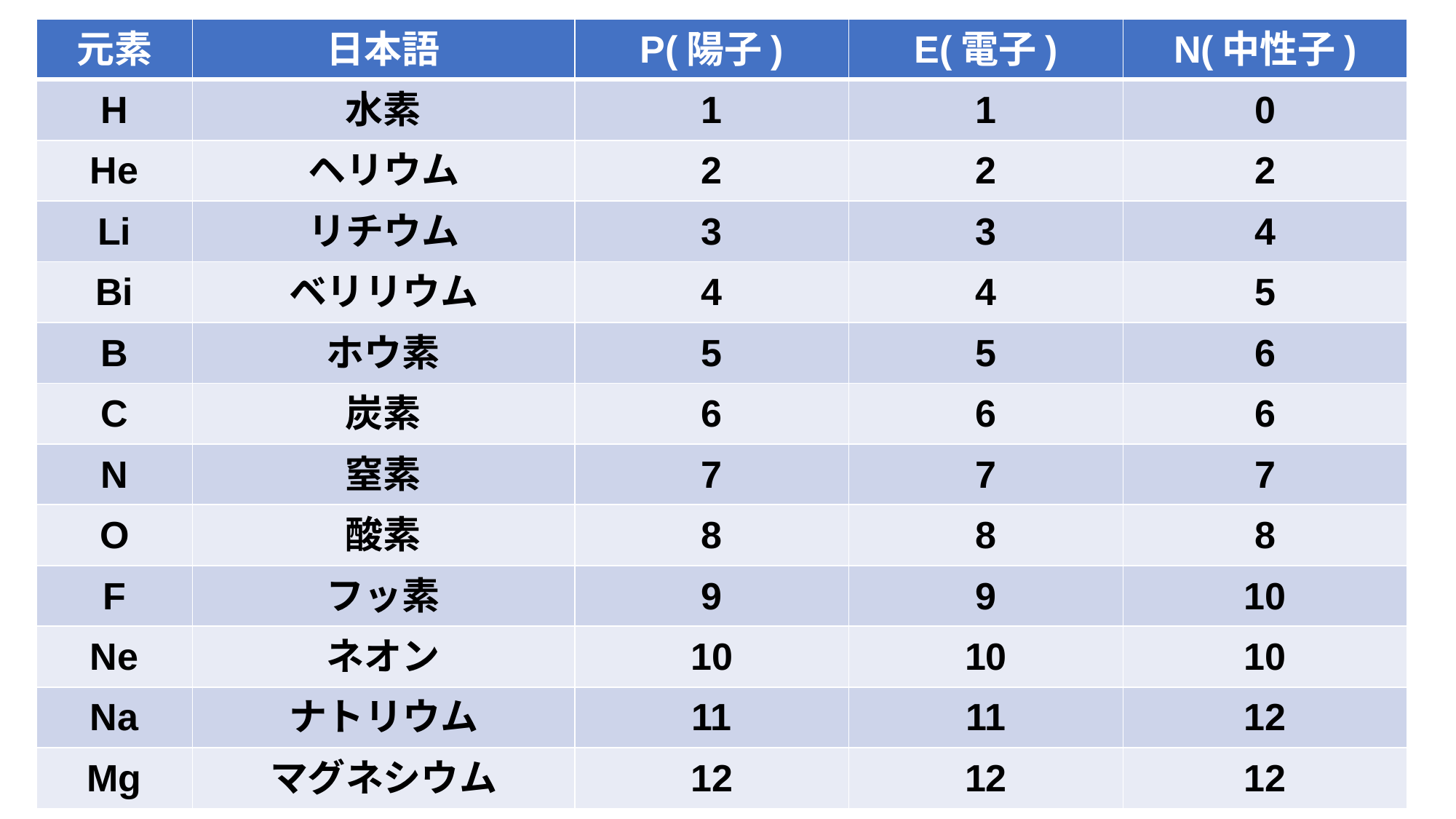

| 元素 | 日本語 | P(陽子) | E(電子) | N(中性子) |
| --- | --- | --- | --- | --- |
| H | 水素 | 1 | 1 | 0 |
| He | ヘリウム | 2 | 2 | 2 |
| Li | リチウム | 3 | 3 | 4 |
| Bi | ベリリウム | 4 | 4 | 5 |
| B | ホウ素 | 5 | 5 | 6 |
| C | 炭素 | 6 | 6 | 6 |
| N | 窒素 | 7 | 7 | 7 |
| O | 酸素 | 8 | 8 | 8 |
| F | フッ素 | 9 | 9 | 10 |
| Ne | ネオン | 10 | 10 | 10 |
| Na | ナトリウム | 11 | 11 | 12 |
| Mg | マグネシウム | 12 | 12 | 12 |